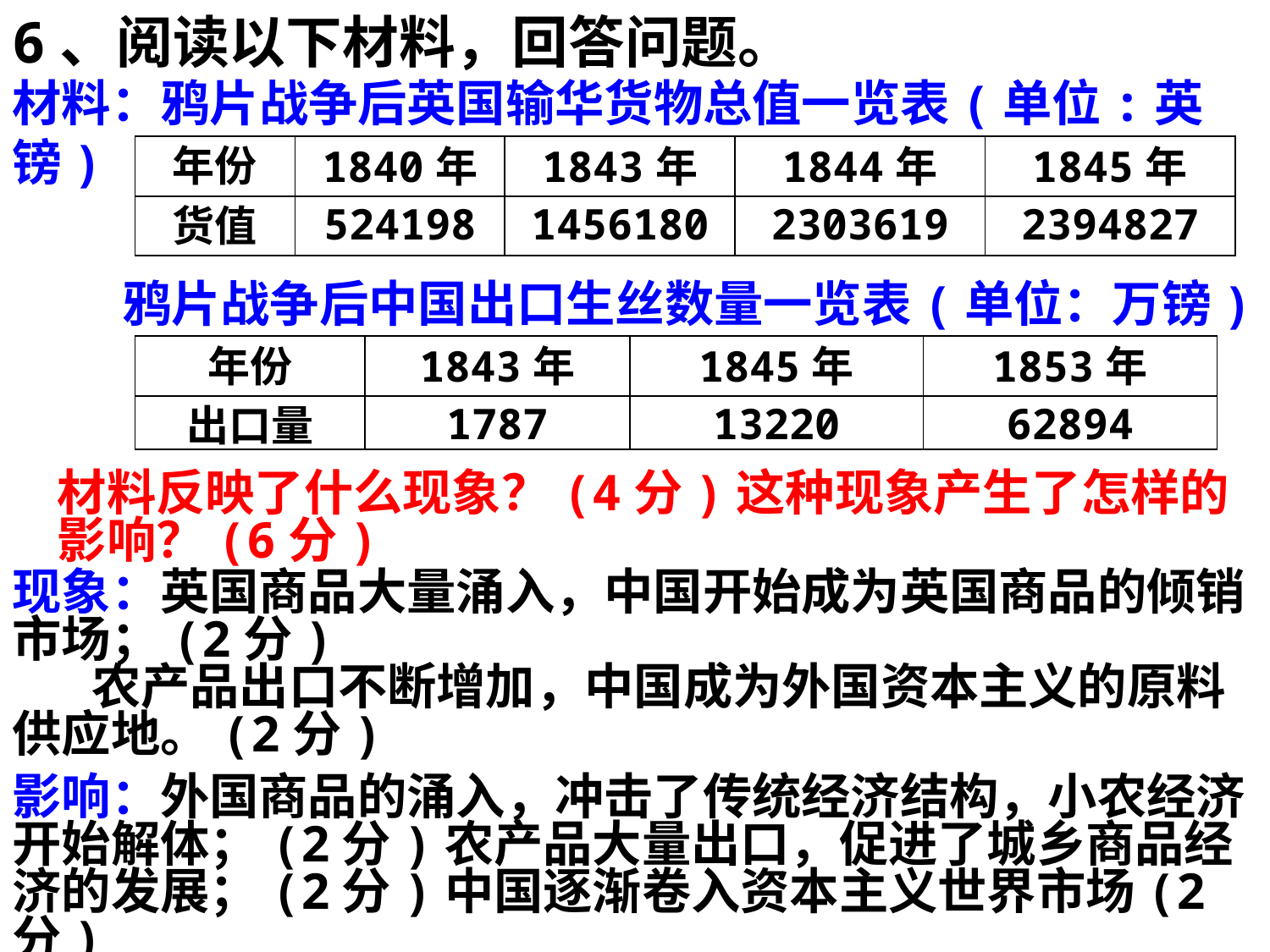

6、阅读以下材料，回答问题。
材料：鸦片战争后英国输华货物总值一览表(单位:英镑)
| 年份 | 1840年 | 1843年 | 1844年 | 1845年 |
| --- | --- | --- | --- | --- |
| 货值 | 524198 | 1456180 | 2303619 | 2394827 |
鸦片战争后中国出口生丝数量一览表(单位：万镑)
| 年份 | 1843年 | 1845年 | 1853年 |
| --- | --- | --- | --- |
| 出口量 | 1787 | 13220 | 62894 |
材料反映了什么现象？(4分)这种现象产生了怎样的影响？(6分)
现象：英国商品大量涌入，中国开始成为英国商品的倾销市场；(2分)
      农产品出口不断增加，中国成为外国资本主义的原料供应地。(2分)
影响：外国商品的涌入，冲击了传统经济结构，小农经济开始解体；(2分)农产品大量出口，促进了城乡商品经济的发展；(2分)中国逐渐卷入资本主义世界市场(2分)